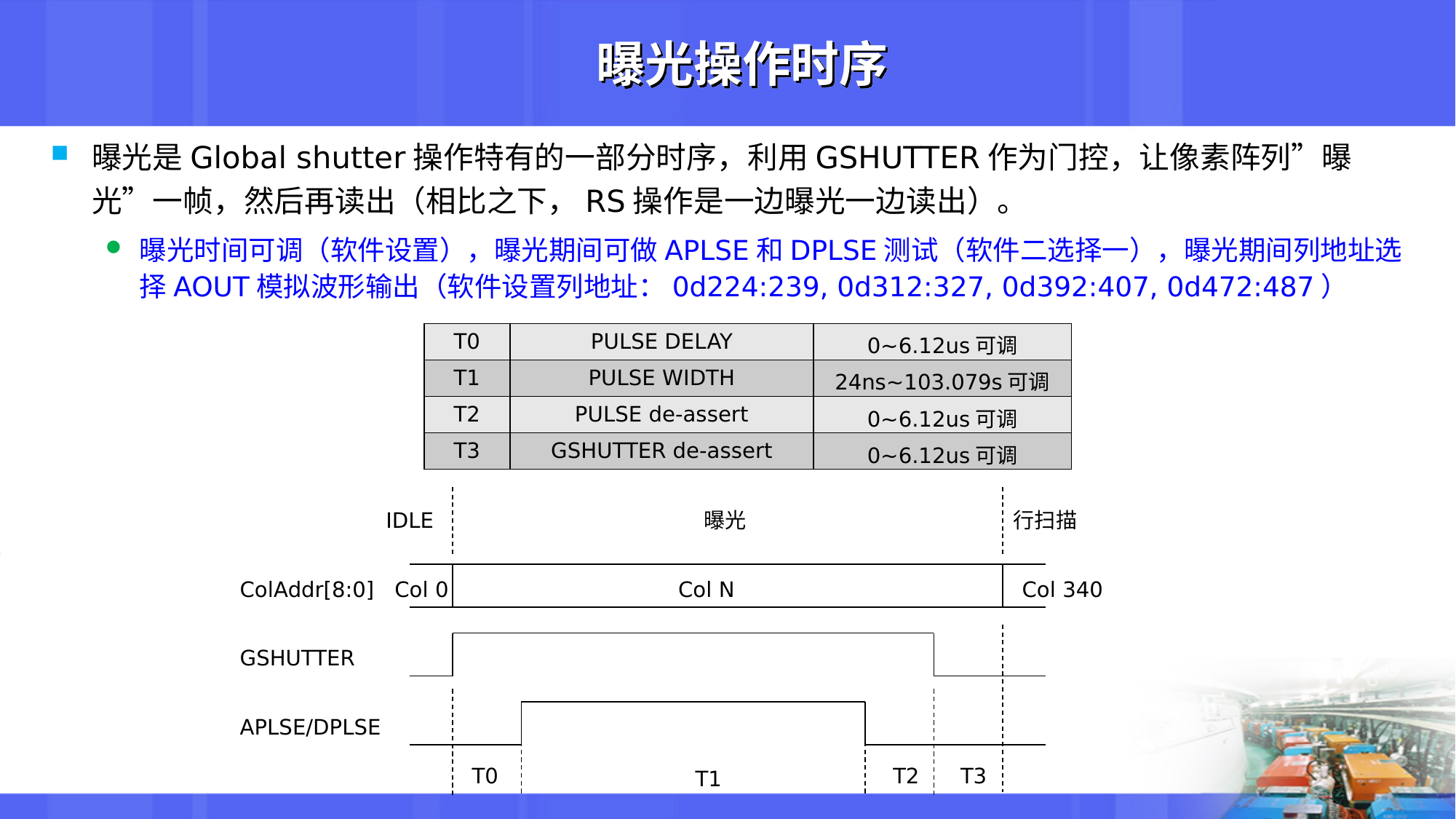

# 曝光操作时序
曝光是Global shutter操作特有的一部分时序，利用GSHUTTER作为门控，让像素阵列”曝光”一帧，然后再读出（相比之下，RS操作是一边曝光一边读出）。
曝光时间可调（软件设置），曝光期间可做APLSE和DPLSE测试（软件二选择一），曝光期间列地址选择AOUT模拟波形输出（软件设置列地址：0d224:239, 0d312:327, 0d392:407, 0d472:487）
| T0 | PULSE DELAY | 0~6.12us可调 |
| --- | --- | --- |
| T1 | PULSE WIDTH | 24ns~103.079s可调 |
| T2 | PULSE de-assert | 0~6.12us可调 |
| T3 | GSHUTTER de-assert | 0~6.12us可调 |
IDLE
曝光
行扫描
ColAddr[8:0]
Col 0
Col N
Col 340
GSHUTTER
APLSE/DPLSE
T3
T0
T2
T1